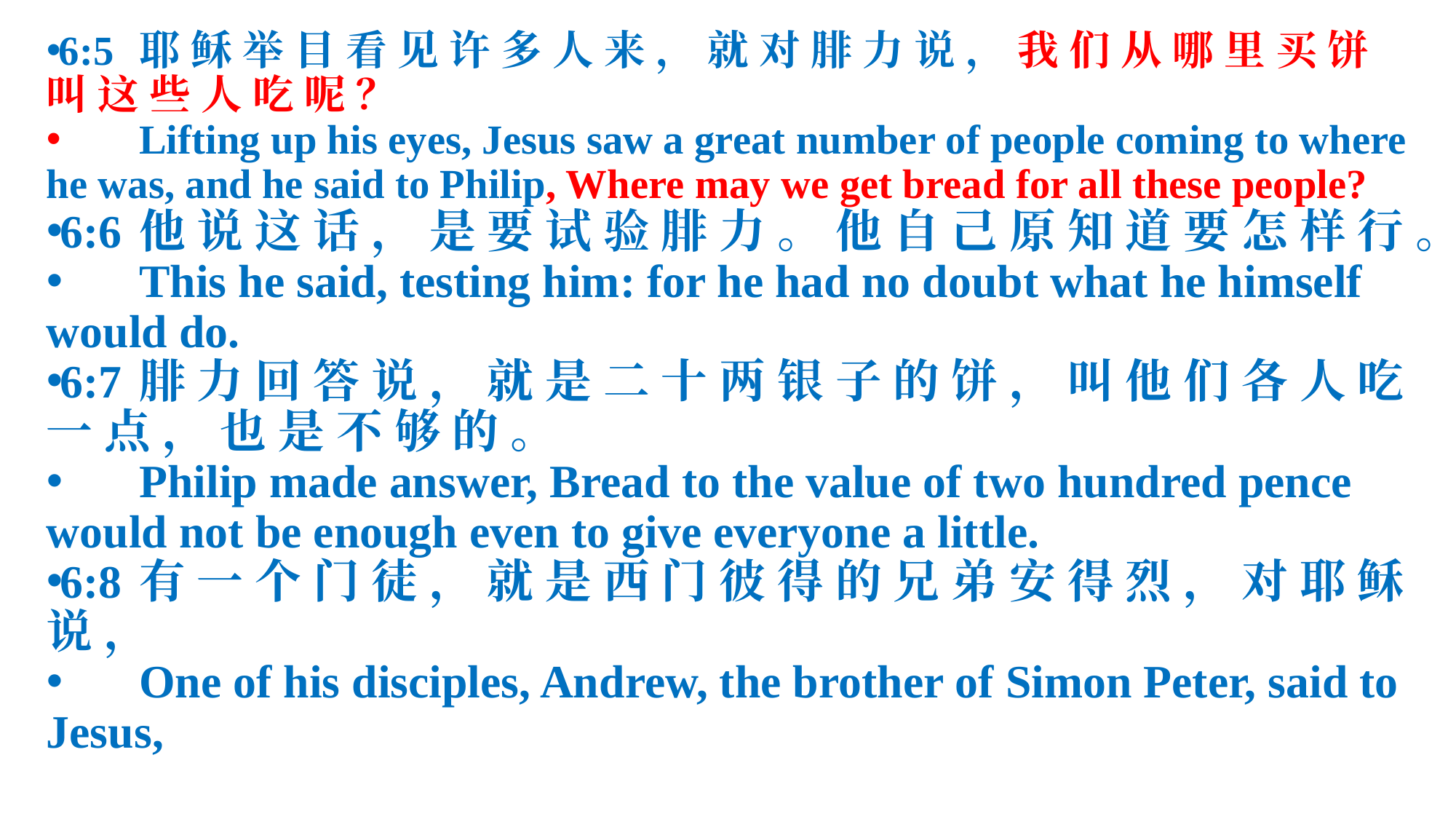

6:5	耶 稣 举 目 看 见 许 多 人 来 ， 就 对 腓 力 说 ， 我 们 从 哪 里 买 饼 叫 这 些 人 吃 呢 ？
   	Lifting up his eyes, Jesus saw a great number of people coming to where he was, and he said to Philip, Where may we get bread for all these people?
6:6	他 说 这 话 ， 是 要 试 验 腓 力 。 他 自 己 原 知 道 要 怎 样 行 。
   	This he said, testing him: for he had no doubt what he himself would do.
6:7	腓 力 回 答 说 ， 就 是 二 十 两 银 子 的 饼 ， 叫 他 们 各 人 吃 一 点 ， 也 是 不 够 的 。
   	Philip made answer, Bread to the value of two hundred pence would not be enough even to give everyone a little.
6:8	有 一 个 门 徒 ， 就 是 西 门 彼 得 的 兄 弟 安 得 烈 ， 对 耶 稣 说 ，
   	One of his disciples, Andrew, the brother of Simon Peter, said to Jesus,